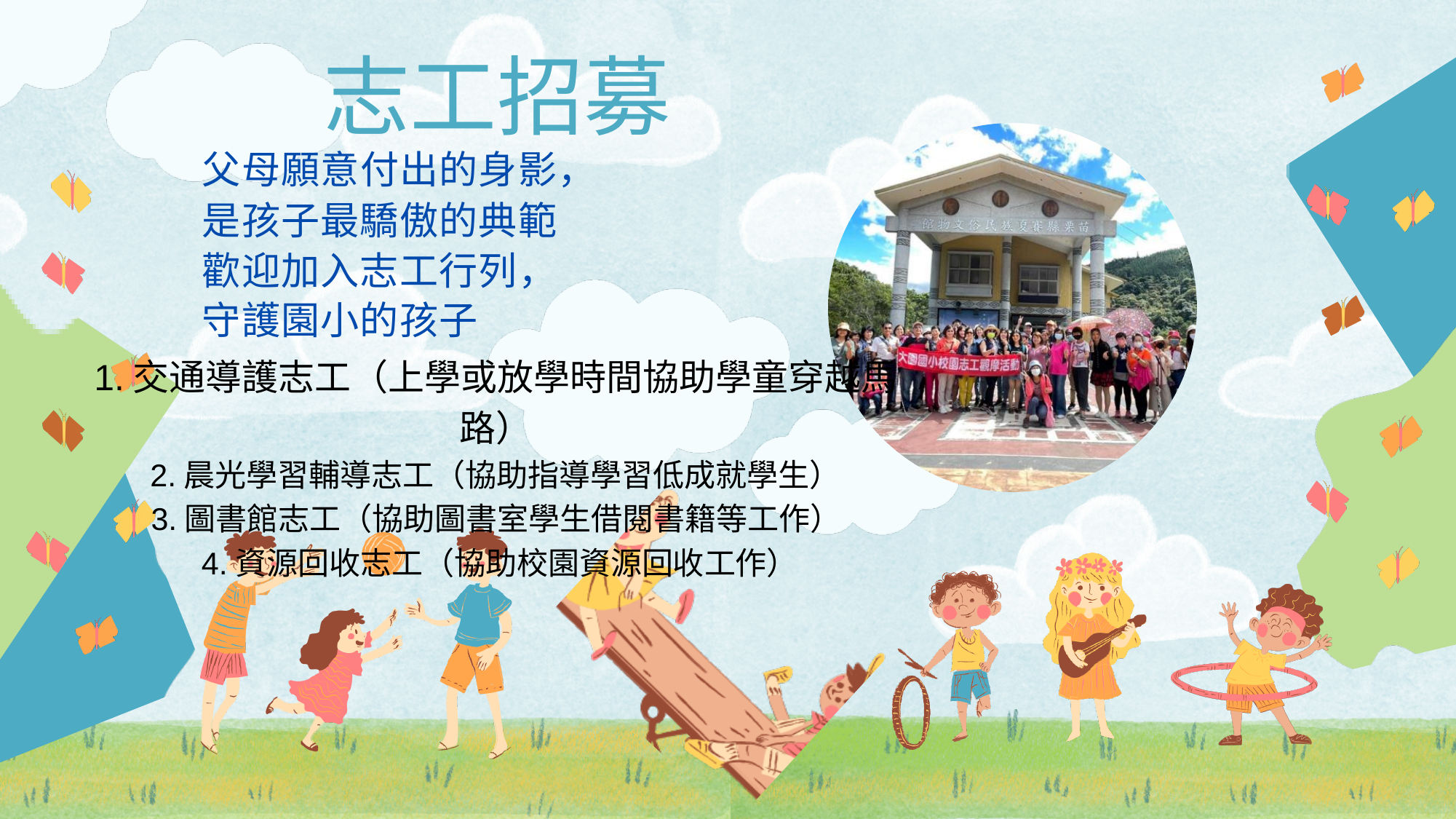

志工招募

父母願意付出的身影，
是孩子最驕傲的典範
歡迎加入志工行列，
守護園小的孩子

1.交通導護志工（上學或放學時間協助學童穿越馬路）
2.晨光學習輔導志工（協助指導學習低成就學生）
 3.圖書館志工（協助圖書室學生借閱書籍等工作）
 4.資源回收志工（協助校園資源回收工作）